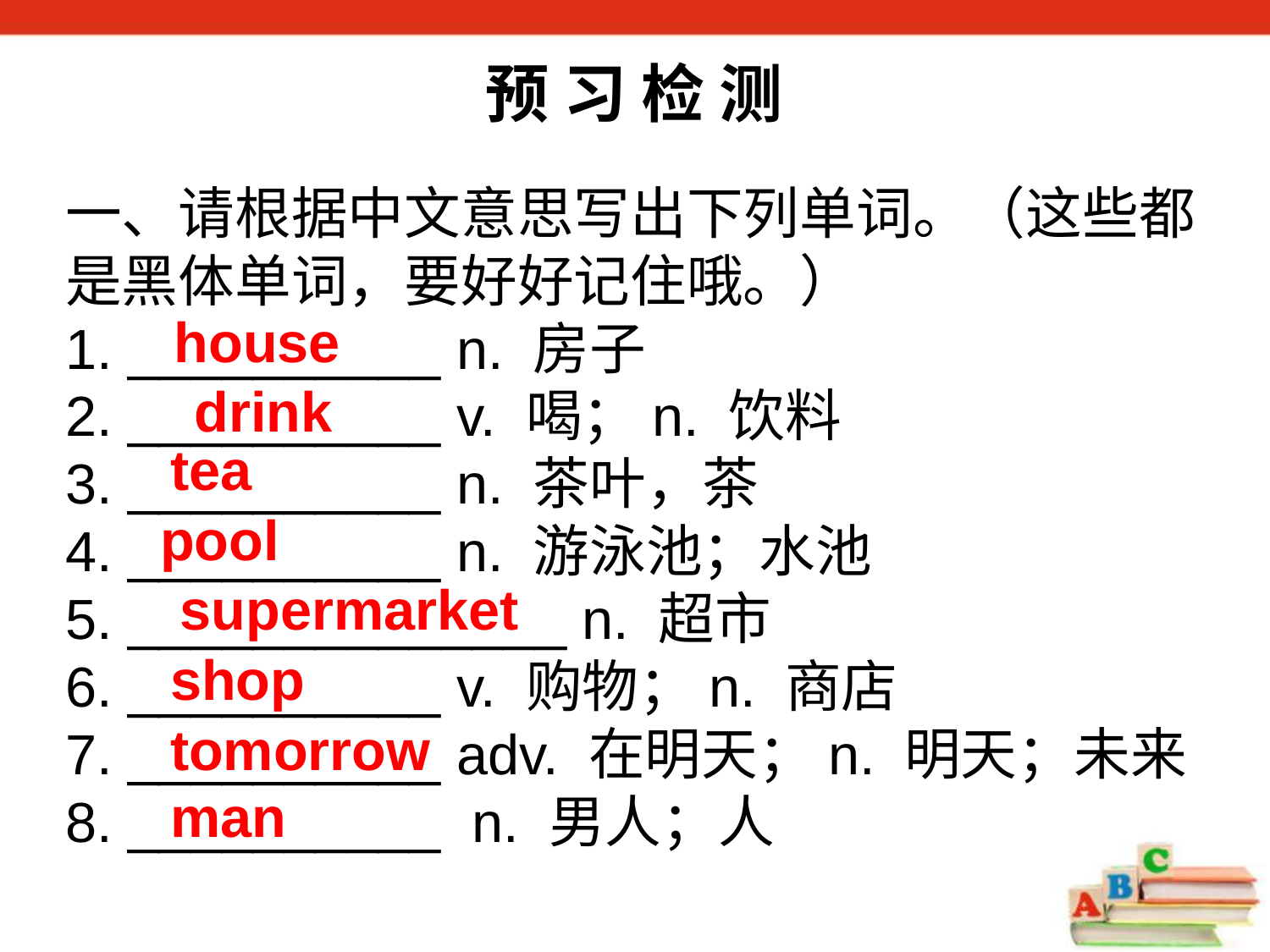

预 习 检 测
一、请根据中文意思写出下列单词。（这些都是黑体单词，要好好记住哦。）
1. __________ n. 房子
2. __________ v. 喝；n. 饮料
3. __________ n. 茶叶，茶
4. __________ n. 游泳池；水池
5. ______________ n. 超市
6. __________ v. 购物；n. 商店
7. __________ adv. 在明天；n. 明天；未来
8. __________  n. 男人；人
house
drink
tea
pool
supermarket
shop
tomorrow
man